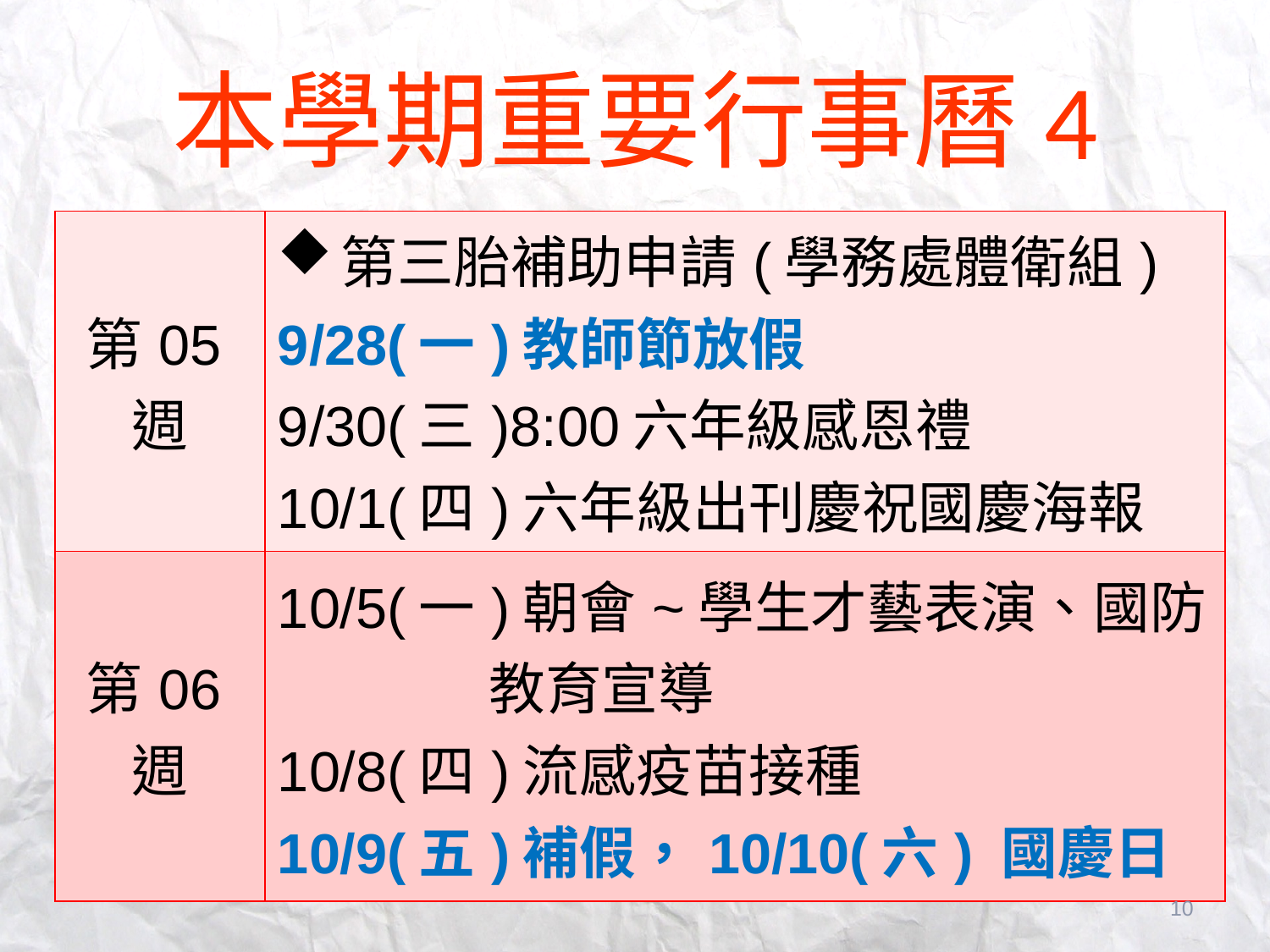

# 本學期重要行事曆4
| 第05週 | 第三胎補助申請(學務處體衛組) 9/28(一)教師節放假 9/30(三)8:00六年級感恩禮 10/1(四)六年級出刊慶祝國慶海報 |
| --- | --- |
| 第06週 | 10/5(一)朝會~學生才藝表演、國防教育宣導 10/8(四)流感疫苗接種 10/9(五)補假，10/10(六) 國慶日 |
10